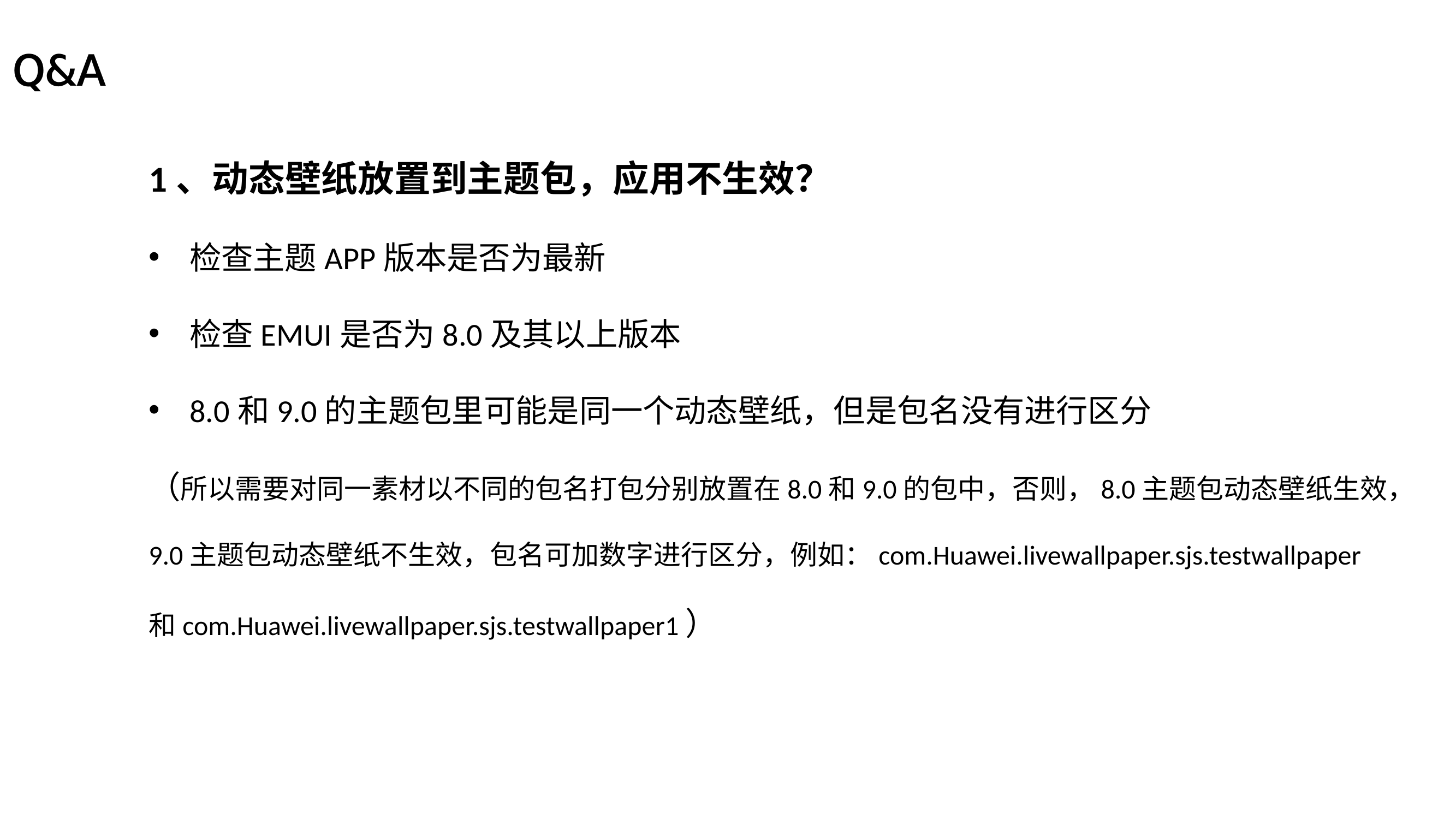

Q&A
1、动态壁纸放置到主题包，应用不生效？

检查主题APP版本是否为最新

检查EMUI是否为8.0及其以上版本

8.0和9.0的主题包里可能是同一个动态壁纸，但是包名没有进行区分

（所以需要对同一素材以不同的包名打包分别放置在8.0和9.0的包中，否则，8.0主题包动态壁纸生效，

9.0主题包动态壁纸不生效，包名可加数字进行区分，例如：com.Huawei.livewallpaper.sjs.testwallpaper

和com.Huawei.livewallpaper.sjs.testwallpaper1）